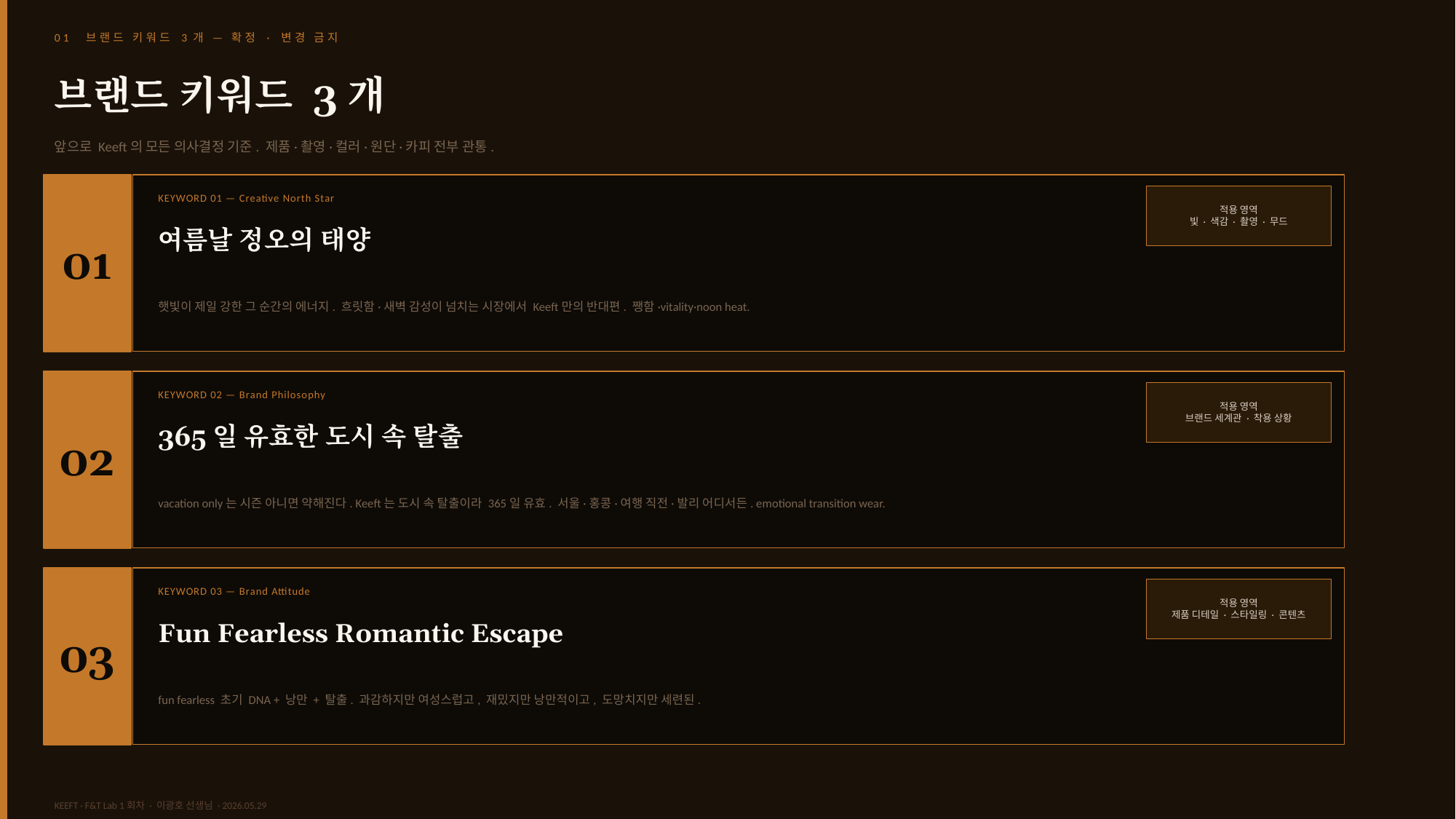

01  브랜드 키워드 3개 — 확정 · 변경 금지
브랜드 키워드 3개
앞으로 Keeft의 모든 의사결정 기준. 제품·촬영·컬러·원단·카피 전부 관통.

KEYWORD 01 — Creative North Star

적용 영역
빛 · 색감 · 촬영 · 무드
여름날 정오의 태양
01
햇빛이 제일 강한 그 순간의 에너지. 흐릿함·새벽 감성이 넘치는 시장에서 Keeft만의 반대편. 쨍함·vitality·noon heat.

KEYWORD 02 — Brand Philosophy

적용 영역
브랜드 세계관 · 착용 상황
365일 유효한 도시 속 탈출
02
vacation only는 시즌 아니면 약해진다. Keeft는 도시 속 탈출이라 365일 유효. 서울·홍콩·여행 직전·발리 어디서든. emotional transition wear.

KEYWORD 03 — Brand Attitude

적용 영역
제품 디테일 · 스타일링 · 콘텐츠
Fun Fearless Romantic Escape
03
fun fearless 초기 DNA + 낭만 + 탈출. 과감하지만 여성스럽고, 재밌지만 낭만적이고, 도망치지만 세련된.
KEEFT · F&T Lab 1회차 · 이광호 선생님 · 2026.05.29